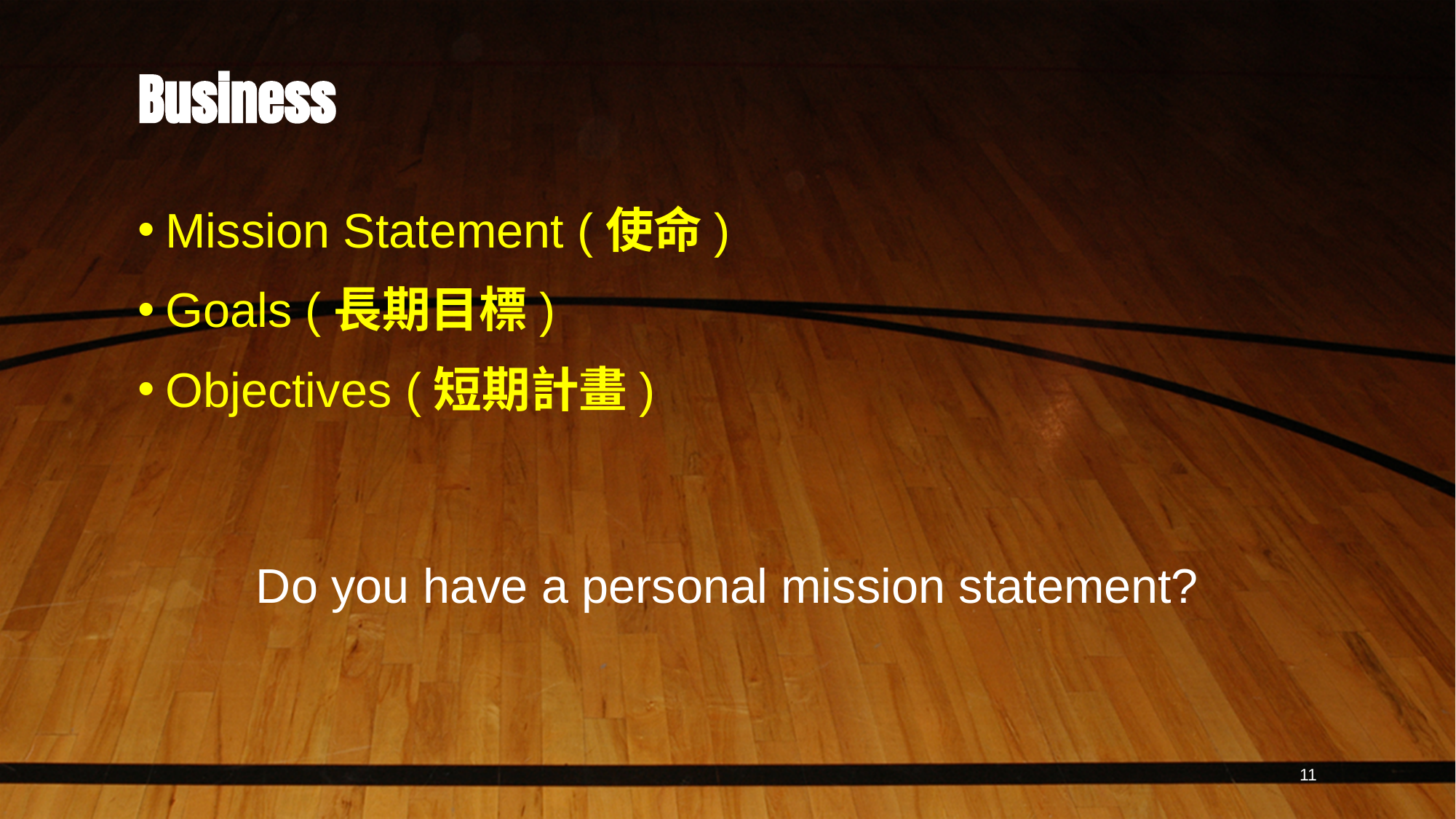

# Business
Mission Statement (使命)
Goals (長期目標)
Objectives (短期計畫)
Do you have a personal mission statement?
11